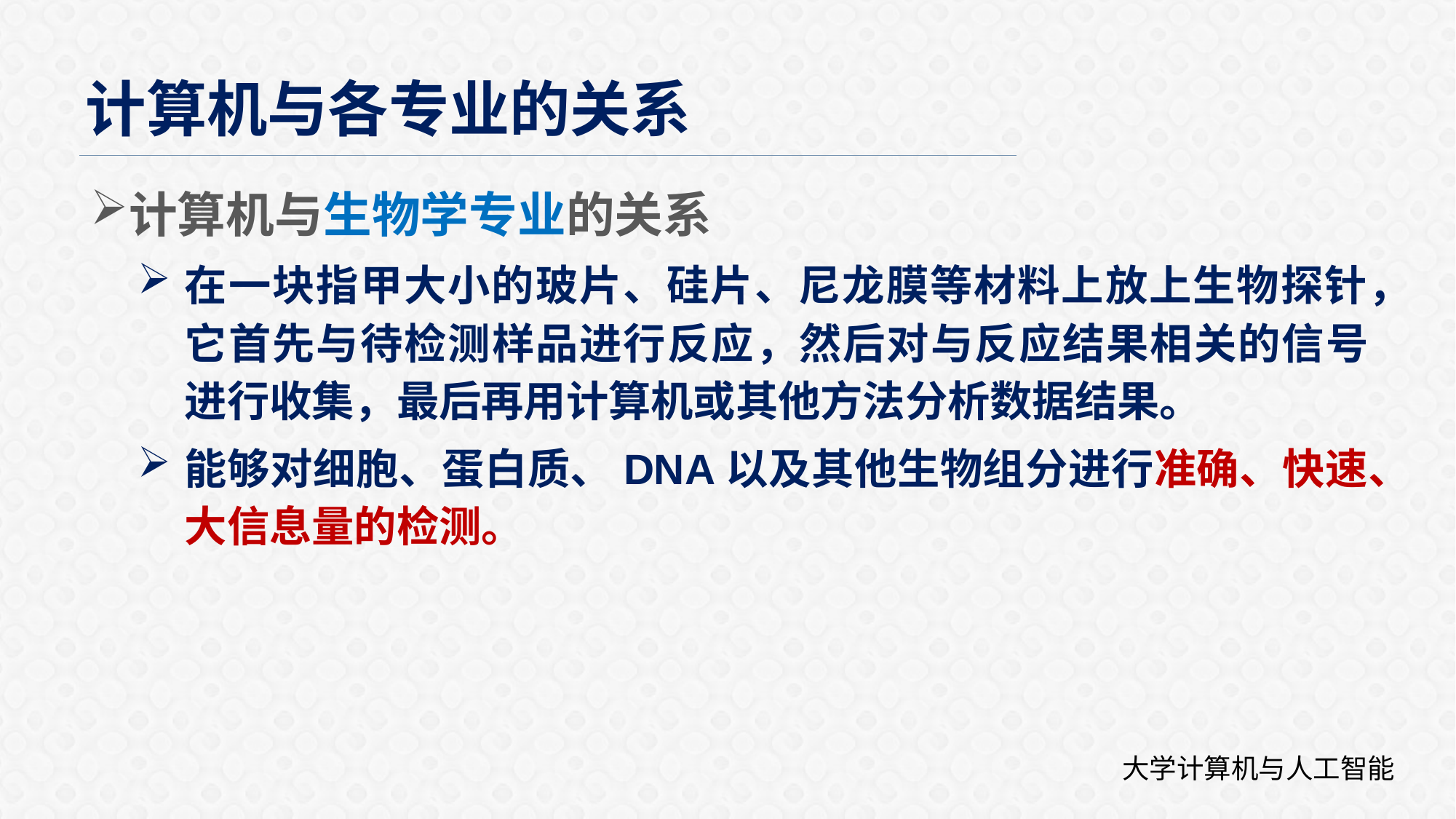

计算机与各专业的关系
计算机与生物学专业的关系
在一块指甲大小的玻片、硅片、尼龙膜等材料上放上生物探针，它首先与待检测样品进行反应，然后对与反应结果相关的信号进行收集，最后再用计算机或其他方法分析数据结果。
能够对细胞、蛋白质、DNA以及其他生物组分进行准确、快速、大信息量的检测。